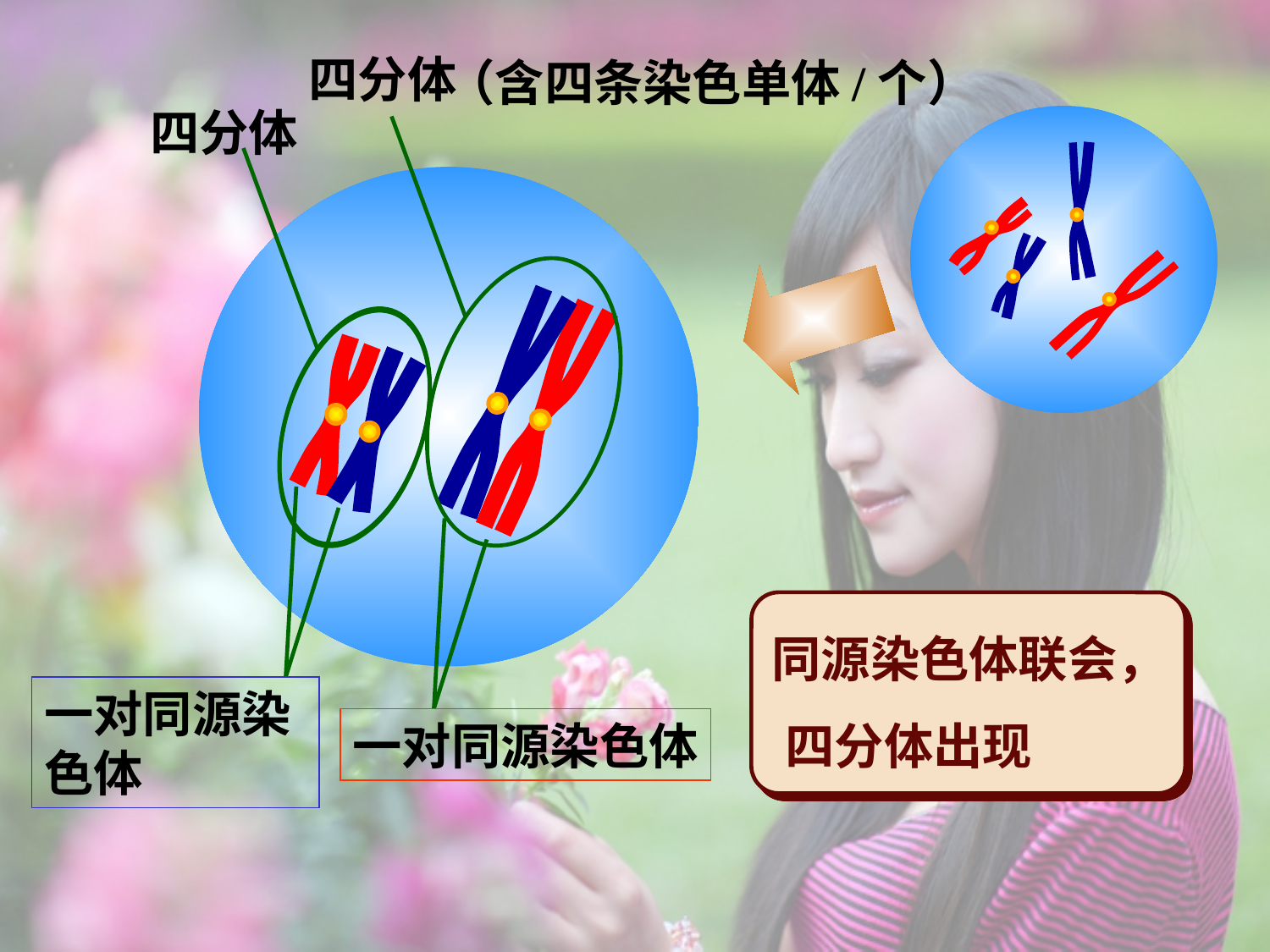

四分体
（含四条染色单体/个）
四分体

同源染色体联会，

一对同源染色体
一对同源染色体
四分体出现